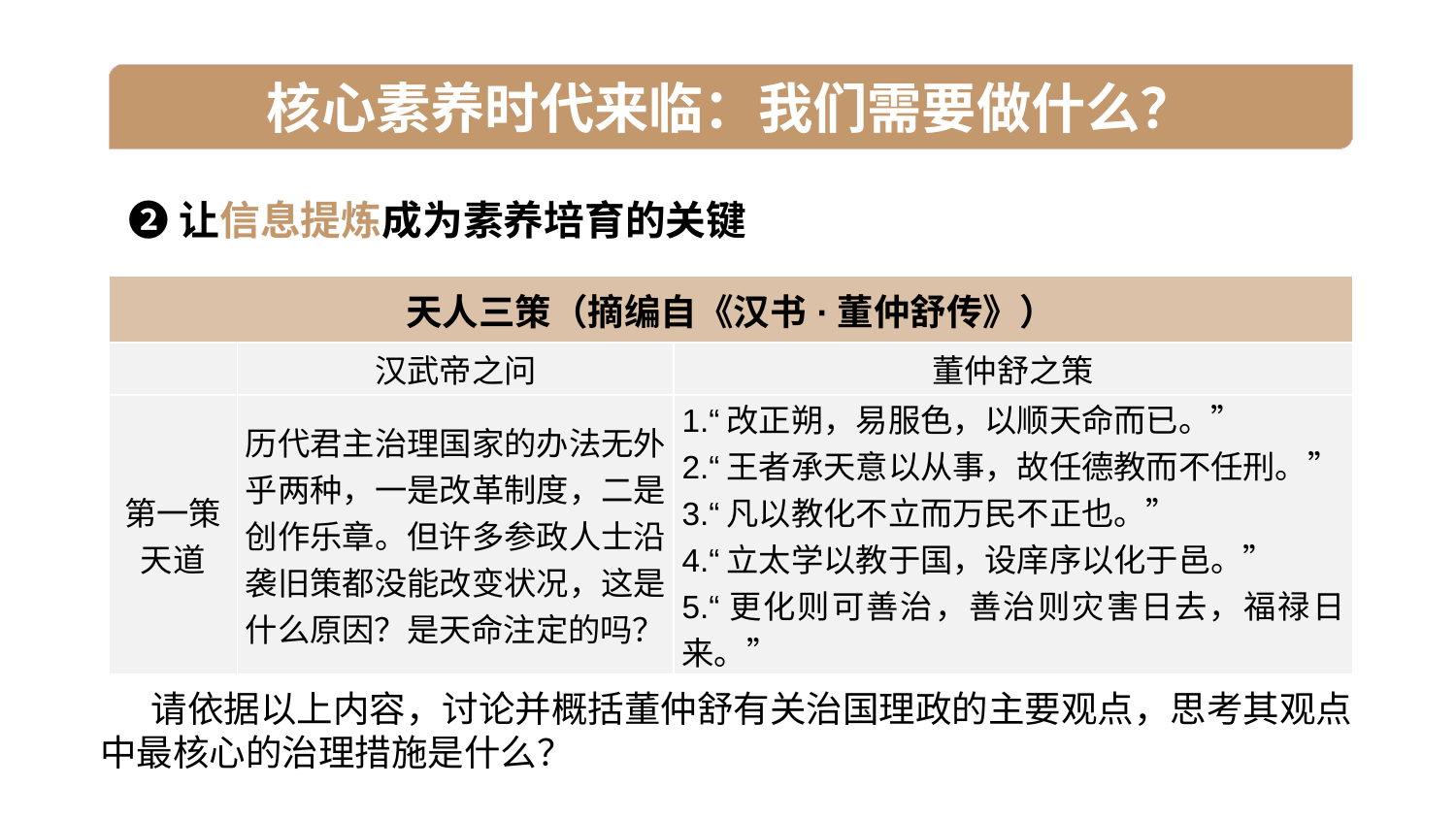

核心素养时代来临：我们需要做什么？
❷让信息提炼成为素养培育的关键
| 天人三策（摘编自《汉书·董仲舒传》） |  |  |
| --- | --- | --- |
|  | 汉武帝之问 | 董仲舒之策 |
| 第一策 天道 | 历代君主治理国家的办法无外乎两种，一是改革制度，二是创作乐章。但许多参政人士沿袭旧策都没能改变状况，这是什么原因？是天命注定的吗？ | 1.“改正朔，易服色，以顺天命而已。” 2.“王者承天意以从事，故任德教而不任刑。” 3.“凡以教化不立而万民不正也。” 4.“立太学以教于国，设庠序以化于邑。” 5.“更化则可善治，善治则灾害日去，福禄日来。” |
请   请依据以上内容，讨论并概括董仲舒有关治国理政的主要观点，思考其观点中最核心的治理措施是什么？